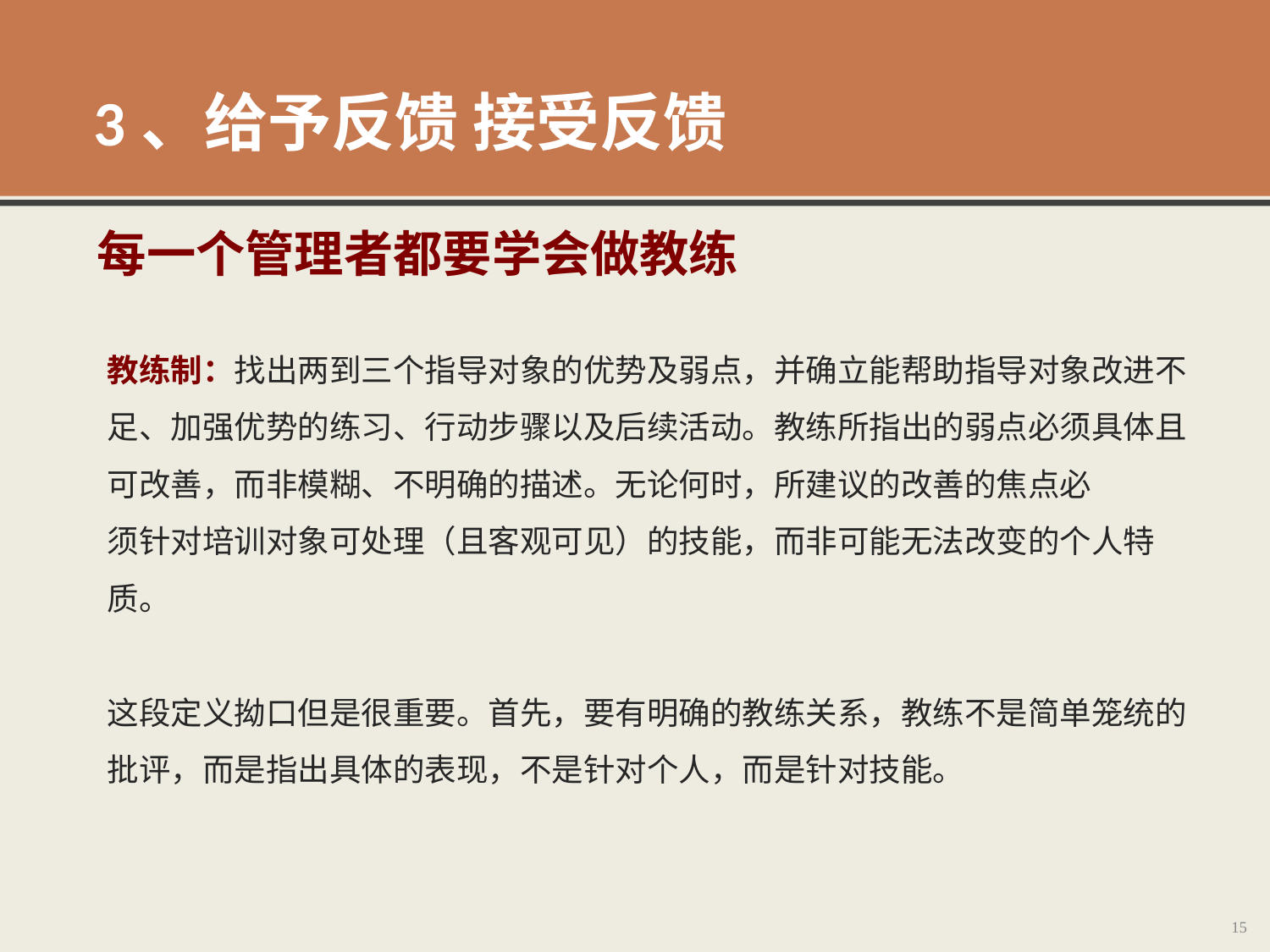

3、给予反馈 接受反馈

每一个管理者都要学会做教练
教练制：找出两到三个指导对象的优势及弱点，并确立能帮助指导对象改进不足、加强优势的练习、行动步骤以及后续活动。教练所指出的弱点必须具体且可改善，而非模糊、不明确的描述。无论何时，所建议的改善的焦点必
须针对培训对象可处理（且客观可见）的技能，而非可能无法改变的个人特质。

这段定义拗口但是很重要。首先，要有明确的教练关系，教练不是简单笼统的批评，而是指出具体的表现，不是针对个人，而是针对技能。
15